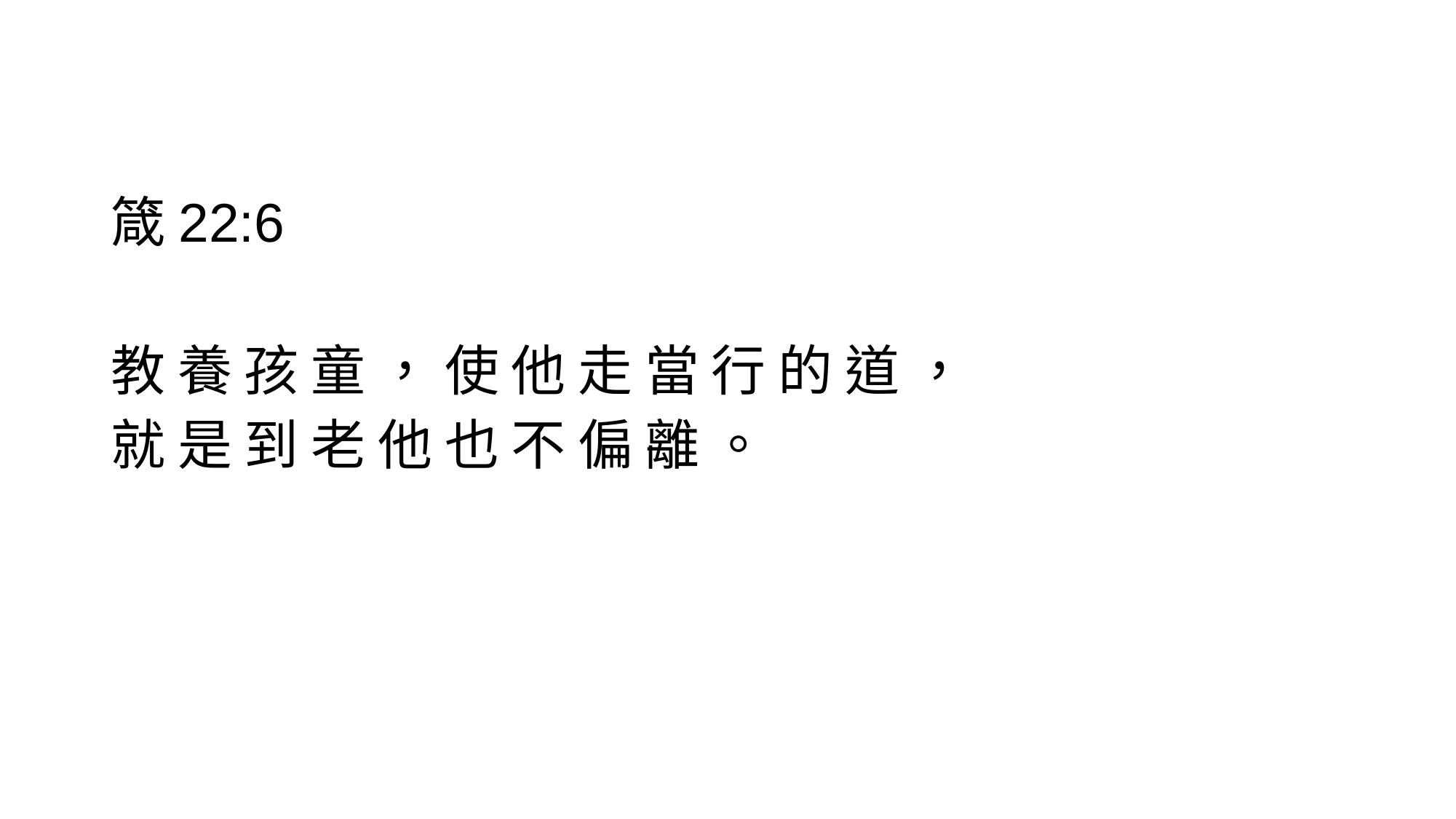

箴22:6

教 養 孩 童 ， 使 他 走 當 行 的 道 ，
就 是 到 老 他 也 不 偏 離 。